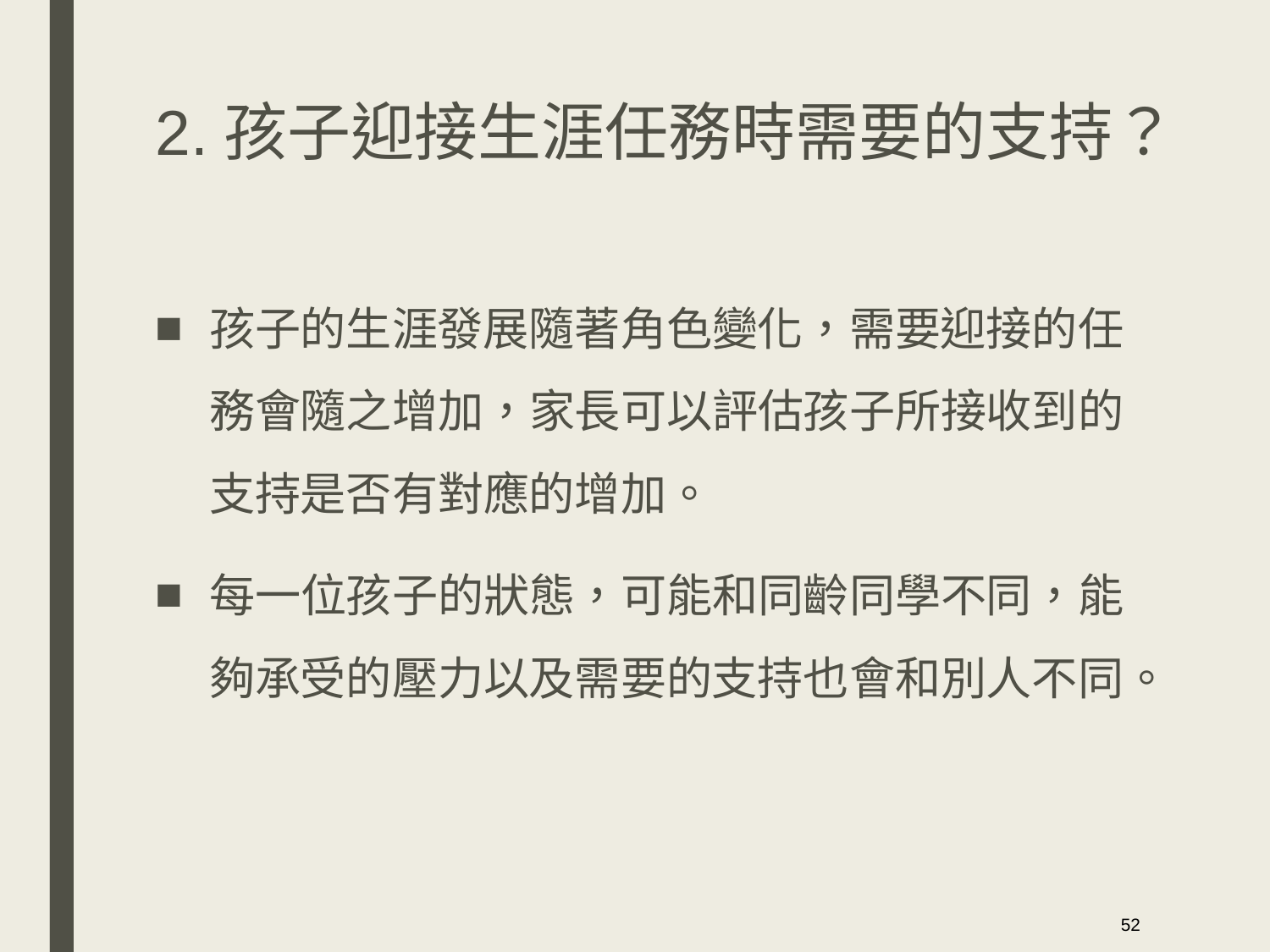

# 2.孩子迎接生涯任務時需要的支持？
孩子的生涯發展隨著角色變化，需要迎接的任務會隨之增加，家長可以評估孩子所接收到的支持是否有對應的增加。
每一位孩子的狀態，可能和同齡同學不同，能夠承受的壓力以及需要的支持也會和別人不同。

52